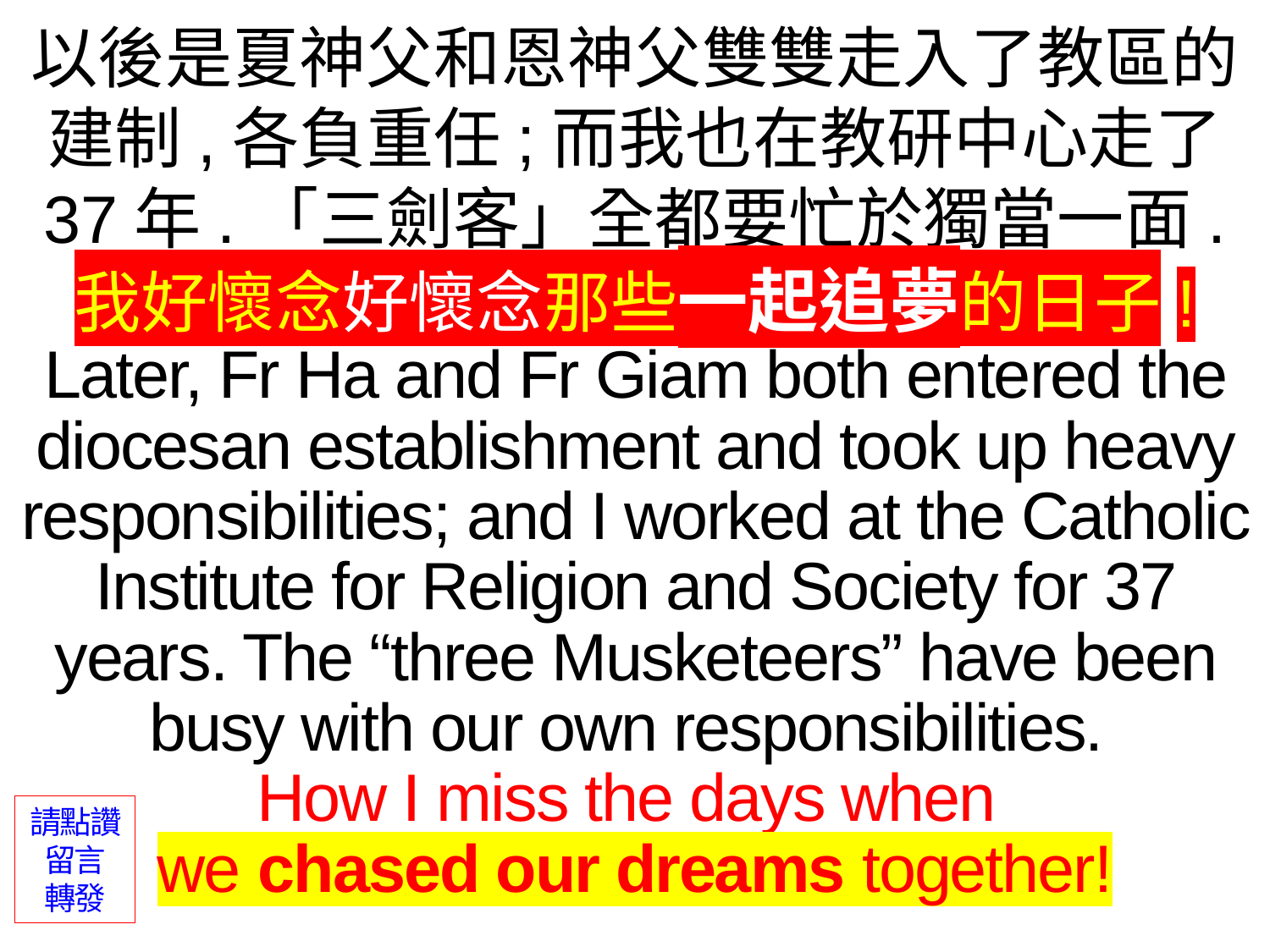

以後是夏神父和恩神父雙雙走入了教區的建制,各負重任;而我也在教研中心走了
37年.「三劍客」全都要忙於獨當一面.
我好懷念好懷念那些一起追夢的日子!
Later, Fr Ha and Fr Giam both entered the diocesan establishment and took up heavy responsibilities; and I worked at the Catholic Institute for Religion and Society for 37 years. The “three Musketeers” have been busy with our own responsibilities.
How I miss the days when
we chased our dreams together!
請點讚留言
轉發